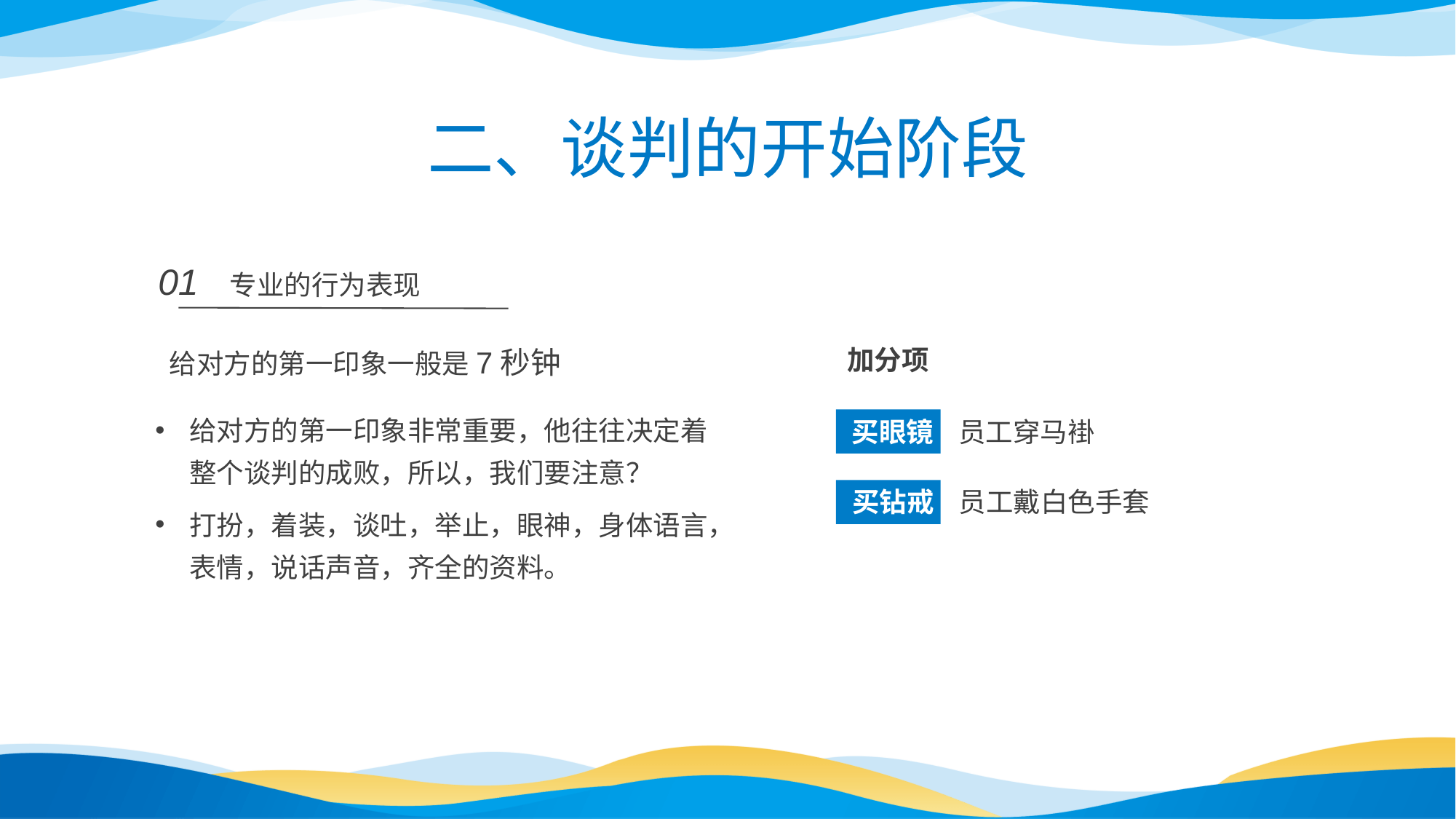

二、谈判的开始阶段
01
专业的行为表现
 给对方的第一印象一般是7秒钟
加分项
买眼镜    员工穿马褂
买钻戒    员工戴白色手套
给对方的第一印象非常重要，他往往决定着整个谈判的成败，所以，我们要注意？
打扮，着装，谈吐，举止，眼神，身体语言，表情，说话声音，齐全的资料。